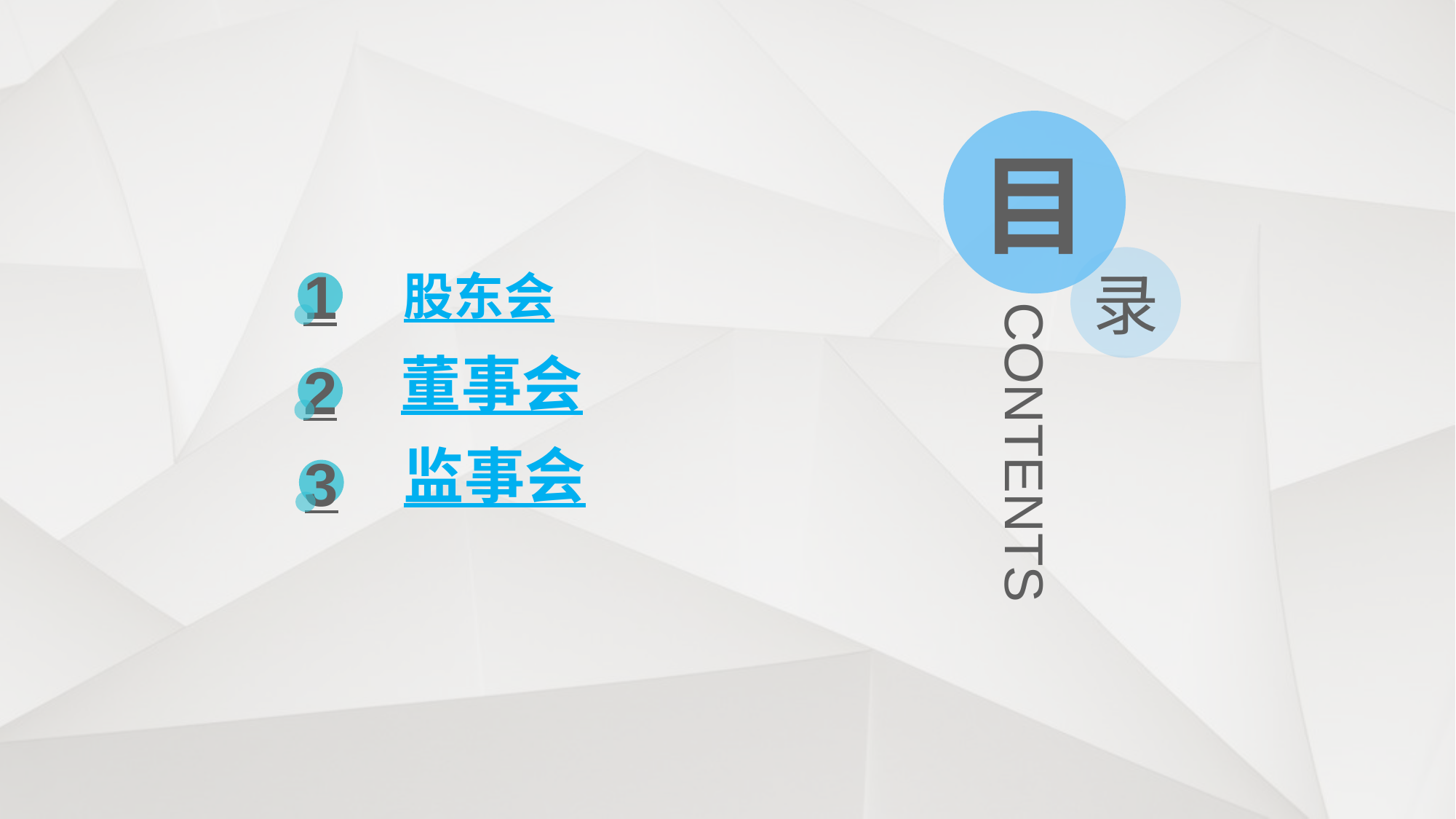

目
录
股东会
1
CONTENTS

董事会
2

监事会
3